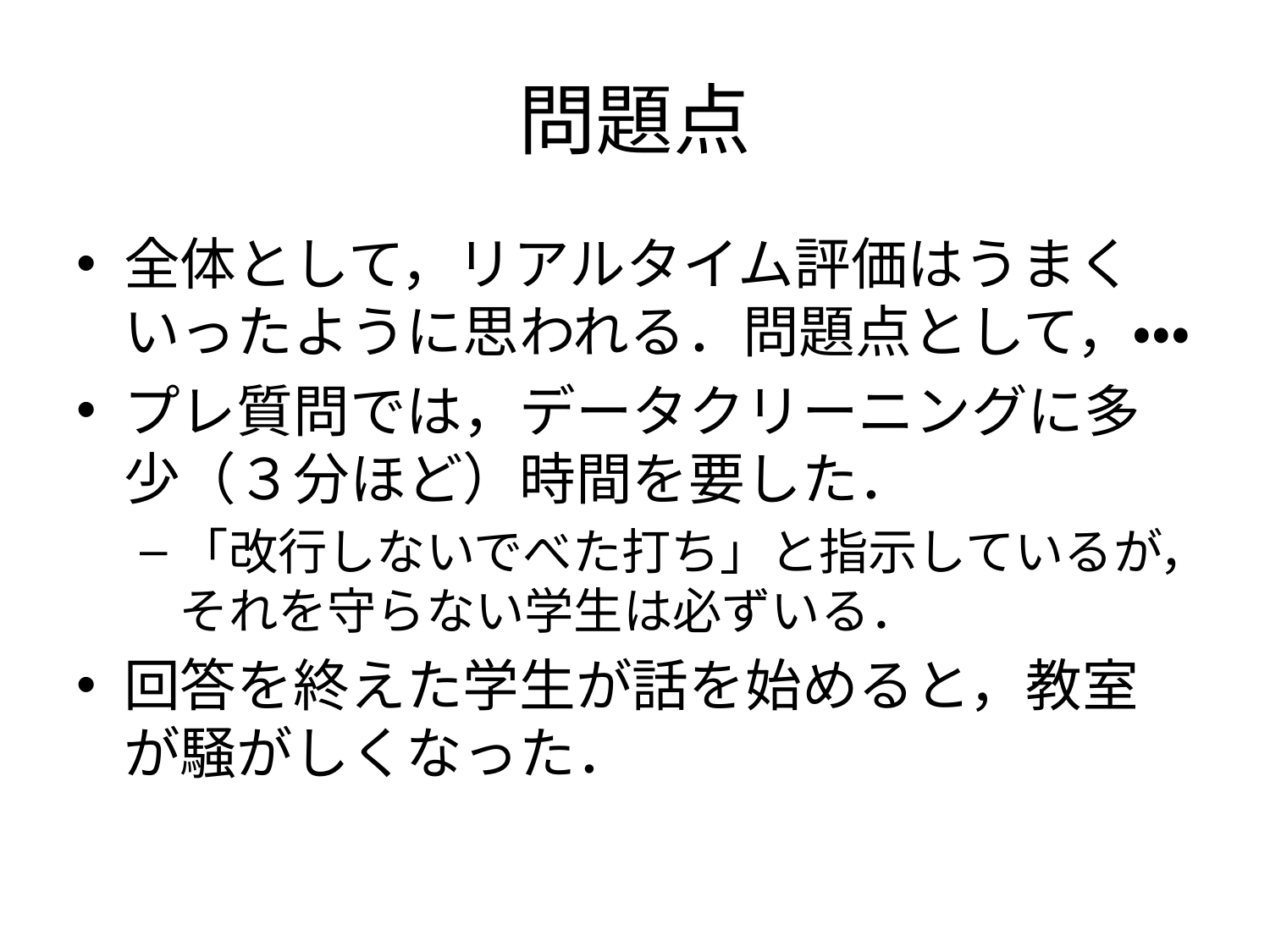

# 問題点
全体として，リアルタイム評価はうまくいったように思われる．問題点として，・・・
プレ質問では，データクリーニングに多少（３分ほど）時間を要した．
「改行しないでべた打ち」と指示しているが，それを守らない学生は必ずいる．
回答を終えた学生が話を始めると，教室が騒がしくなった．